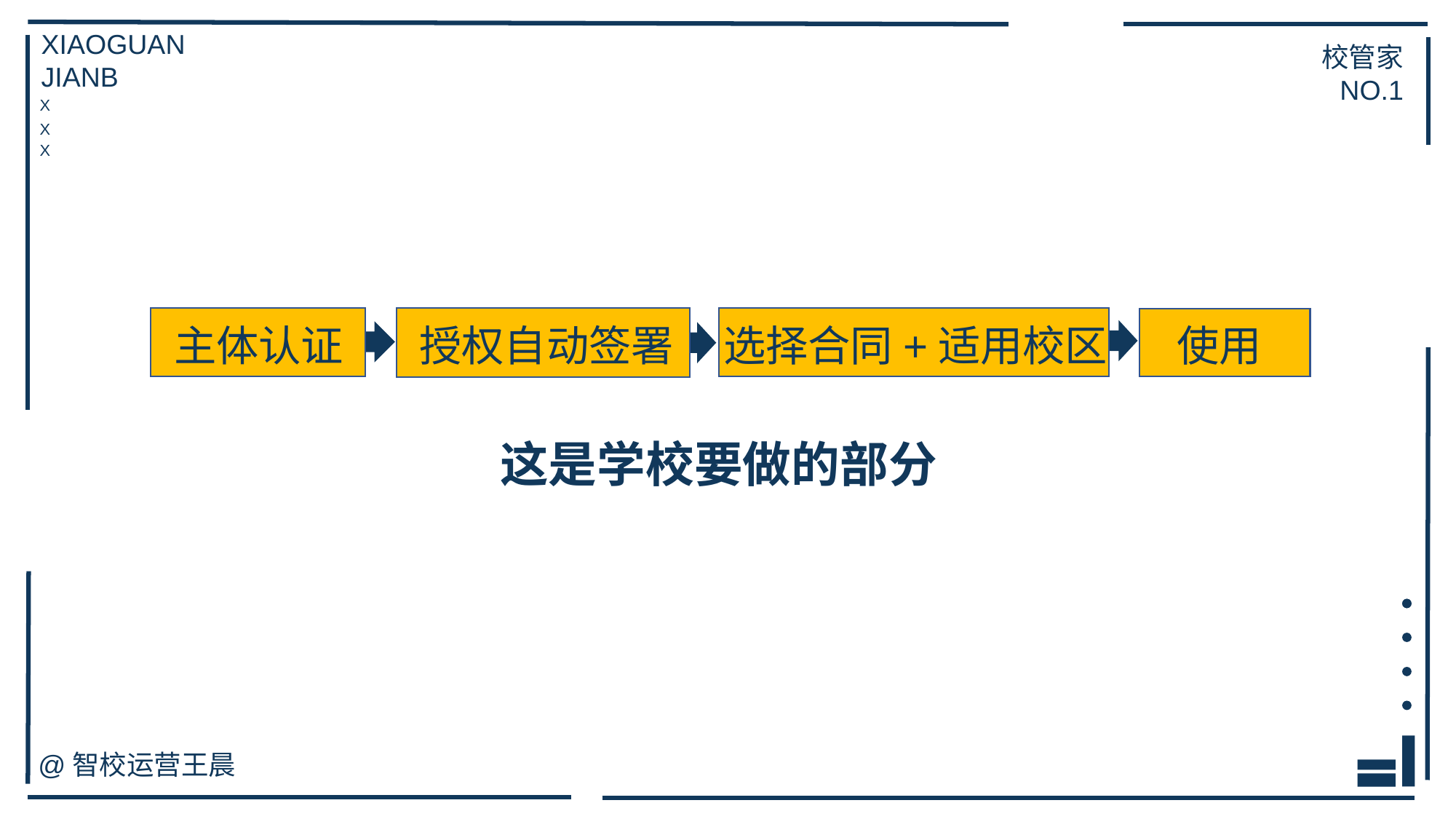

XIAOGUAN
JIANB
校管家
NO.1
X
X
X

主体认证
授权自动签署
选择合同+适用校区
使用

这是学校要做的部分

@智校运营王晨